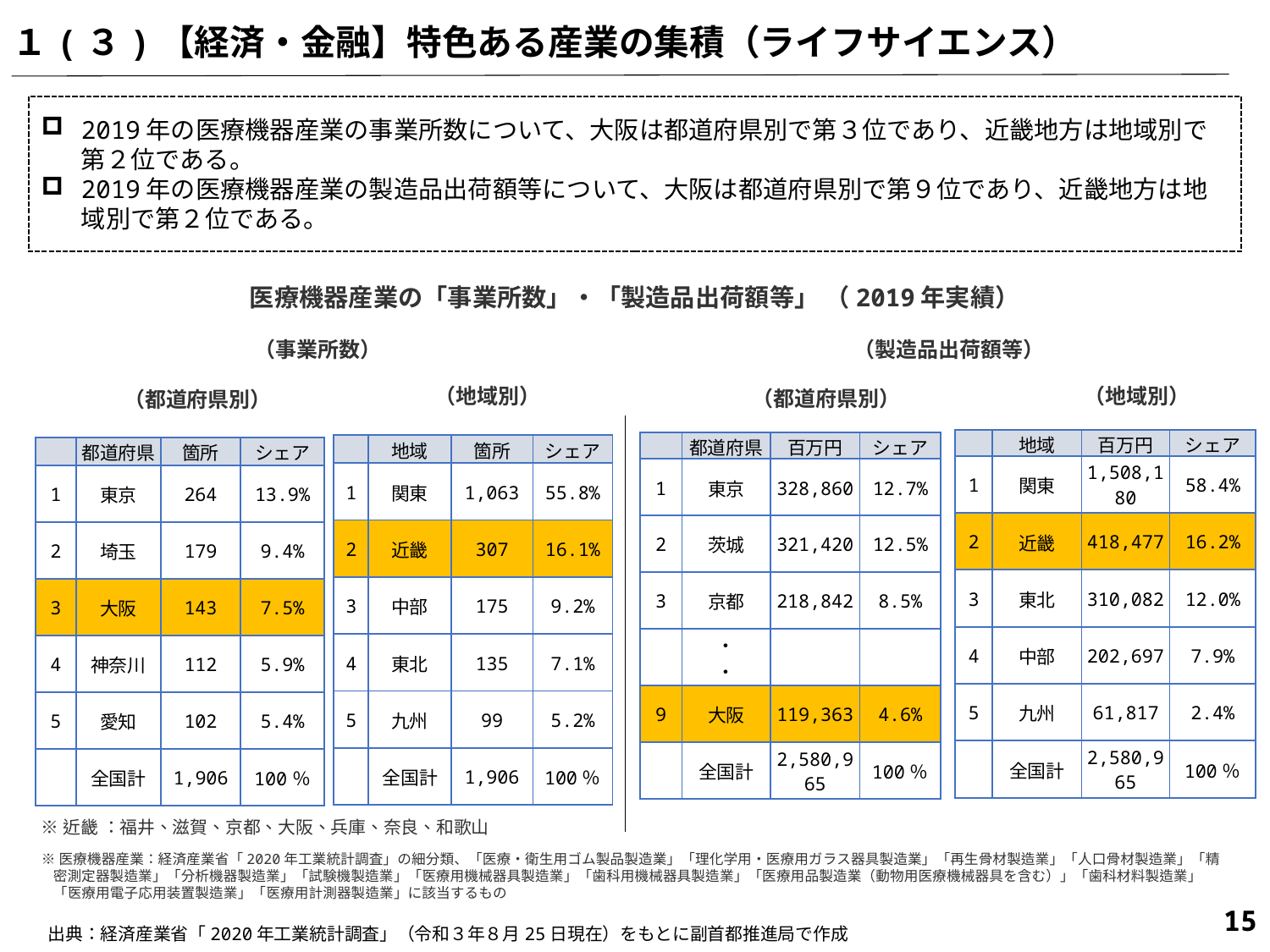

１(３)【経済・金融】特色ある産業の集積（ライフサイエンス）
2019年の医療機器産業の事業所数について、大阪は都道府県別で第３位であり、近畿地方は地域別で第２位である。
2019年の医療機器産業の製造品出荷額等について、大阪は都道府県別で第９位であり、近畿地方は地域別で第２位である。
医療機器産業の「事業所数」・「製造品出荷額等」 （2019年実績）
（事業所数）
（製造品出荷額等）
（地域別）
（地域別）
（都道府県別）
（都道府県別）
|  | 地域 | 百万円 | シェア |
| --- | --- | --- | --- |
| 1 | 関東 | 1,508,180 | 58.4% |
| 2 | 近畿 | 418,477 | 16.2% |
| 3 | 東北 | 310,082 | 12.0% |
| 4 | 中部 | 202,697 | 7.9% |
| 5 | 九州 | 61,817 | 2.4% |
|  | 全国計 | 2,580,965 | 100％ |
|  | 都道府県 | 百万円 | シェア |
| --- | --- | --- | --- |
| 1 | 東京 | 328,860 | 12.7% |
| 2 | 茨城 | 321,420 | 12.5% |
| 3 | 京都 | 218,842 | 8.5% |
|  | ・ ・ |  |  |
| 9 | 大阪 | 119,363 | 4.6% |
|  | 全国計 | 2,580,965 | 100％ |
|  | 地域 | 箇所 | シェア |
| --- | --- | --- | --- |
| 1 | 関東 | 1,063 | 55.8% |
| 2 | 近畿 | 307 | 16.1% |
| 3 | 中部 | 175 | 9.2% |
| 4 | 東北 | 135 | 7.1% |
| 5 | 九州 | 99 | 5.2% |
|  | 全国計 | 1,906 | 100％ |
|  | 都道府県 | 箇所 | シェア |
| --- | --- | --- | --- |
| 1 | 東京 | 264 | 13.9% |
| 2 | 埼玉 | 179 | 9.4% |
| 3 | 大阪 | 143 | 7.5% |
| 4 | 神奈川 | 112 | 5.9% |
| 5 | 愛知 | 102 | 5.4% |
|  | 全国計 | 1,906 | 100％ |
※近畿 ：福井、滋賀、京都、大阪、兵庫、奈良、和歌山
※医療機器産業：経済産業省「2020年工業統計調査」の細分類、「医療・衛生用ゴム製品製造業」「理化学用・医療用ガラス器具製造業」「再生骨材製造業」「人口骨材製造業」「精密測定器製造業」「分析機器製造業」「試験機製造業」「医療用機械器具製造業」「歯科用機械器具製造業」「医療用品製造業（動物用医療機械器具を含む）」「歯科材料製造業」「医療用電子応用装置製造業」「医療用計測器製造業」に該当するもの
15
出典：経済産業省「2020年工業統計調査」（令和３年８月25日現在）をもとに副首都推進局で作成